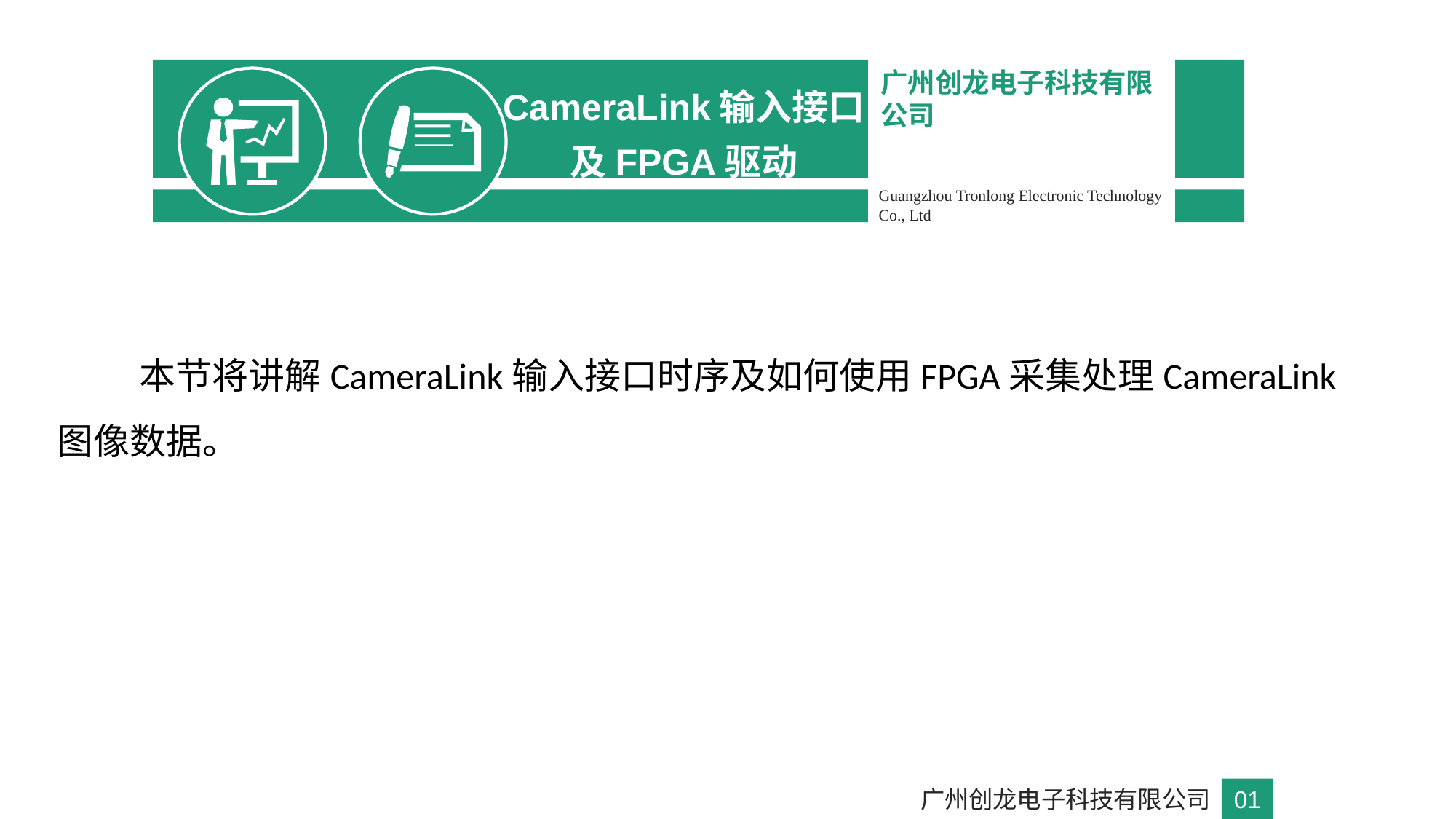

CameraLink输入接口及FPGA驱动

广州创龙电子科技有限公司

Guangzhou Tronlong Electronic Technology Co., Ltd
         本节将讲解CameraLink输入接口时序及如何使用FPGA采集处理CameraLink图像数据。
广州创龙电子科技有限公司
01